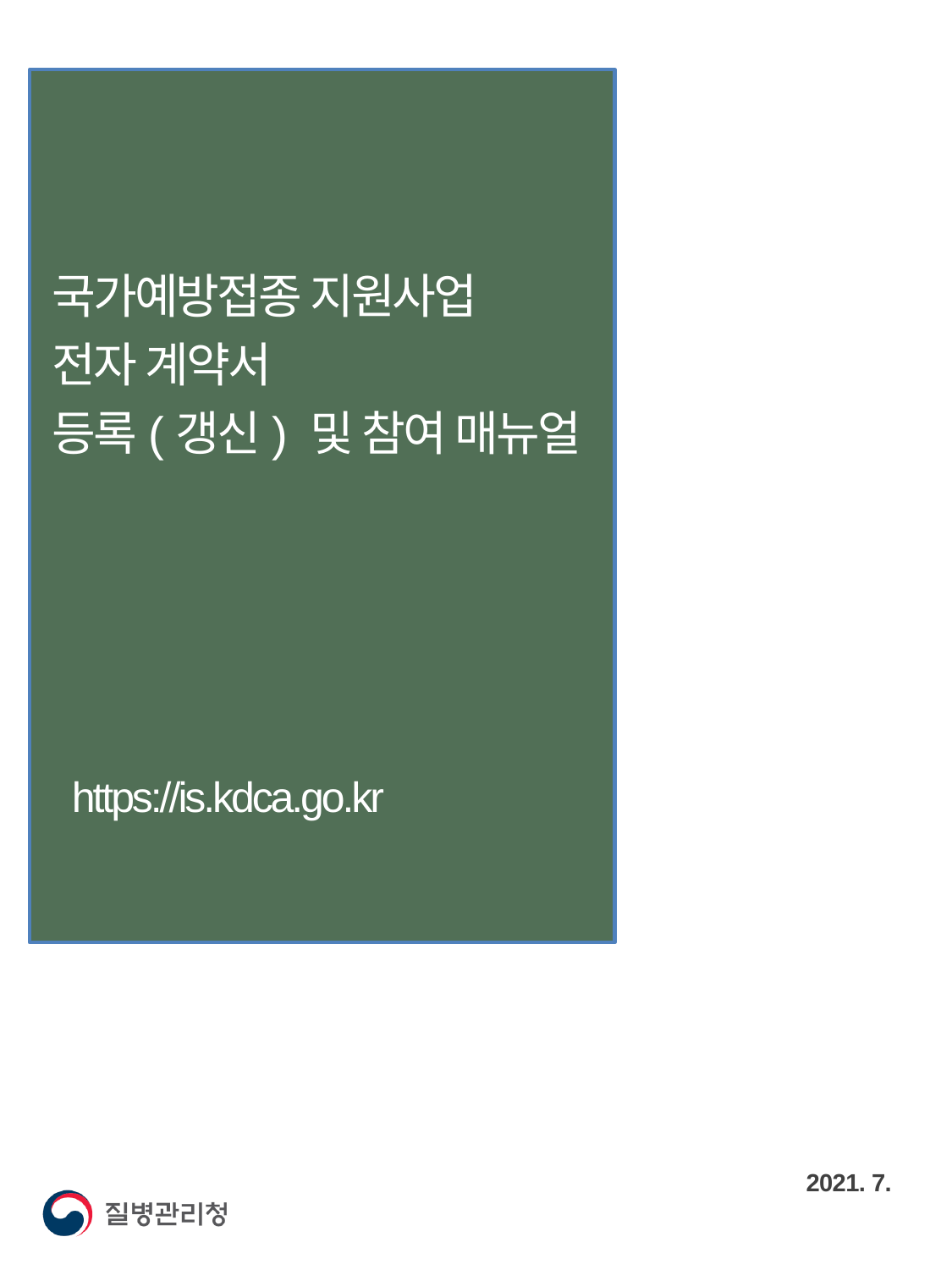

# 국가예방접종 지원사업 전자 계약서 등록(갱신) 및 참여 매뉴얼
https://is.kdca.go.kr
2021. 7.